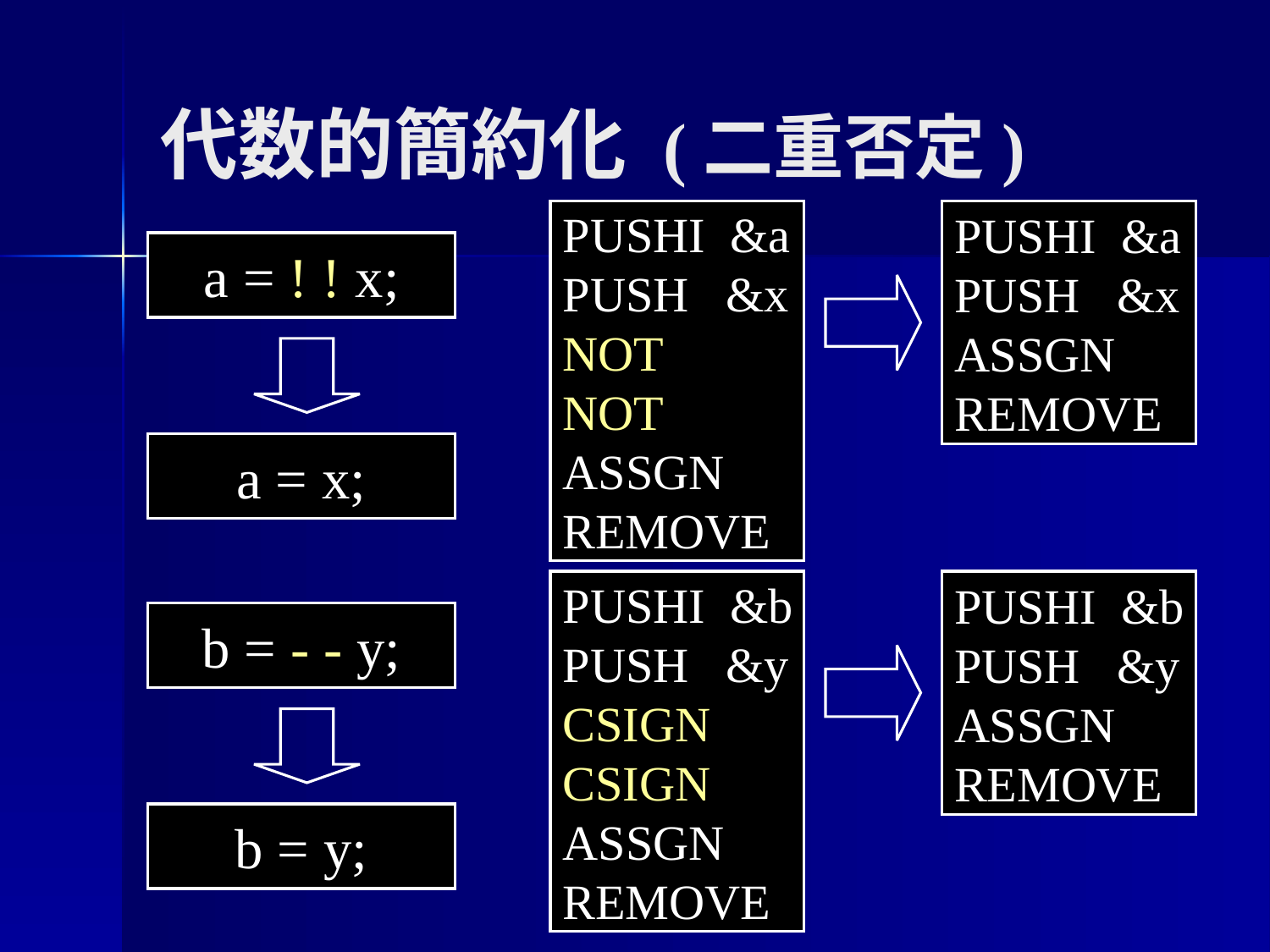

代数的簡約化 (二重否定)
PUSHI  &a
PUSH   &x
NOT
NOT
ASSGN
REMOVE
PUSHI  &a
PUSH   &x
NOT
NOT
ASSGN
REMOVE
PUSHI  &a
PUSH   &x
ASSGN
REMOVE

a = ! ! x;

a = x;
PUSHI  &b
PUSH   &y
CSIGN
CSIGN
ASSGN
REMOVE
PUSHI  &b
PUSH   &y
ASSGN
REMOVE

PUSHI  &b
PUSH   &y
CSIGN
CSIGN
ASSGN
REMOVE
b = - - y;

b = y;